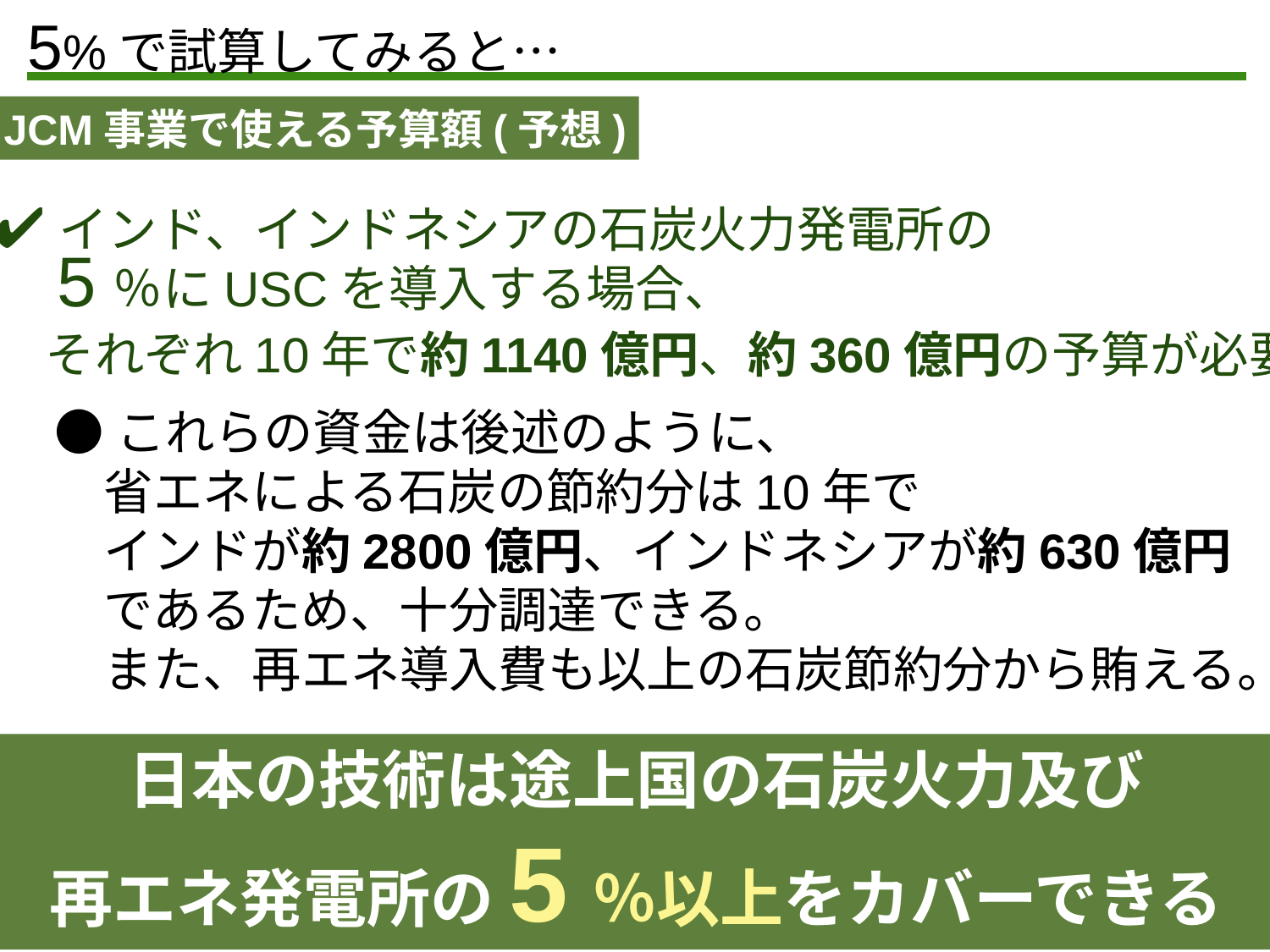

5%で試算してみると…
JCM事業で使える予算額(予想)
✔インド、インドネシアの石炭火力発電所の
　5％にUSCを導入する場合、
　それぞれ10年で約1140億円、約360億円の予算が必要。
●これらの資金は後述のように、
　省エネによる石炭の節約分は10年で
　インドが約2800億円、インドネシアが約630億円
　であるため、十分調達できる。
　また、再エネ導入費も以上の石炭節約分から賄える。
日本の技術は途上国の石炭火力及び
再エネ発電所の5％以上をカバーできる
51